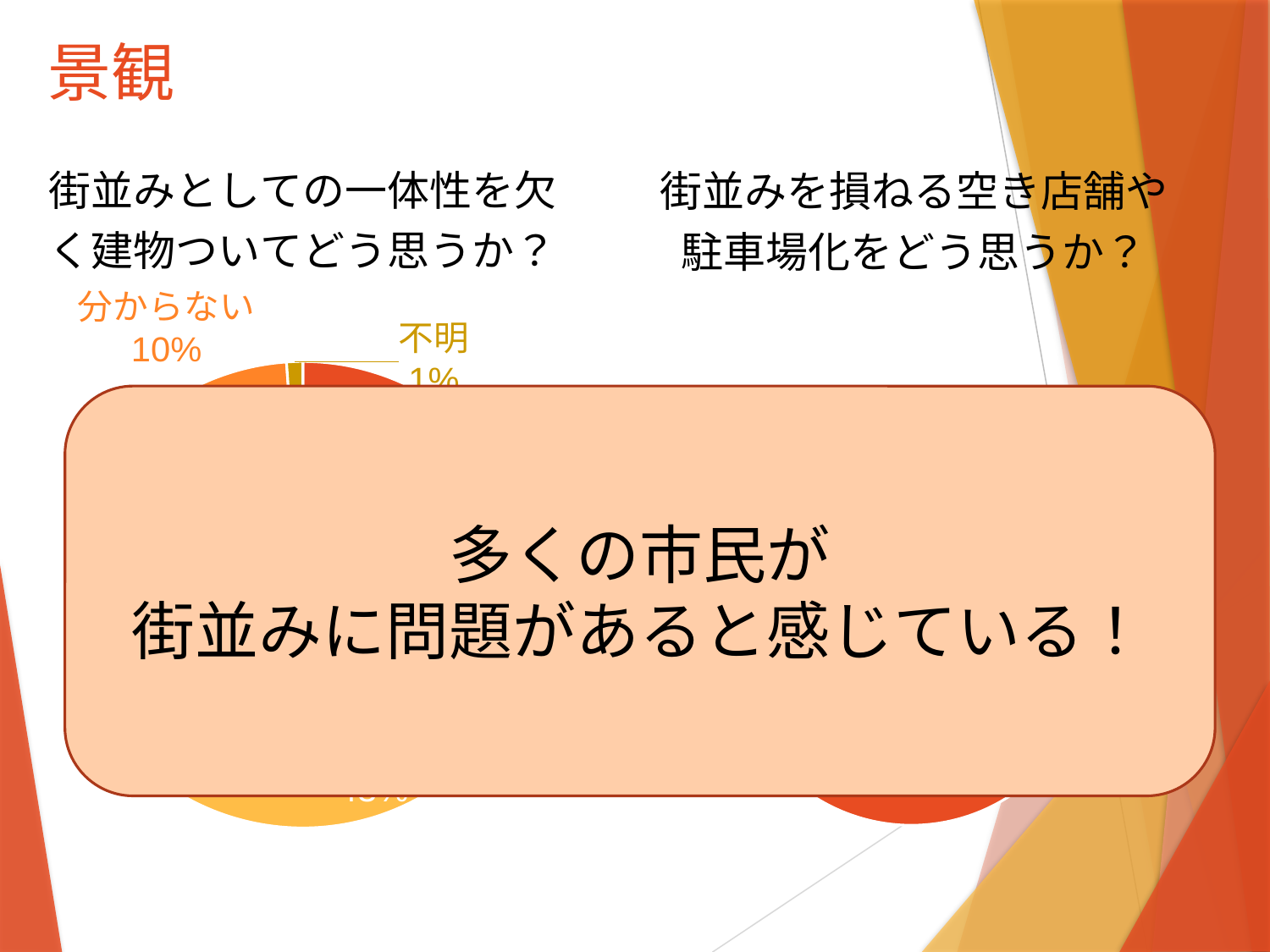

# 景観

### Chart: 街並みとしての一体性を欠く建物ついてどう思うか？

| Category |  |
|---|---|
| かなり問題 | 0.256 |
| やや問題 | 0.4290000000000001 |
| 問題だと思わない | 0.20700000000000002 |
| 分からない | 0.097 |
| 不明 | 0.010999999999999998 |

### Chart: 街並みを損ねる空き店舗や駐車場化をどう思うか？

| Category |  |
|---|---|
| かなり問題 | 0.6650000000000001 |
| やや問題 | 0.253 |
| 問題だと思わない | 0.051000000000000004 |
| 分からない | 0.021000000000000005 |
| 不明 | 0.010999999999999998 |
多くの市民が
街並みに問題があると感じている！
市民の約69％が問題だと考えている
市民の約92％が問題だと考えている